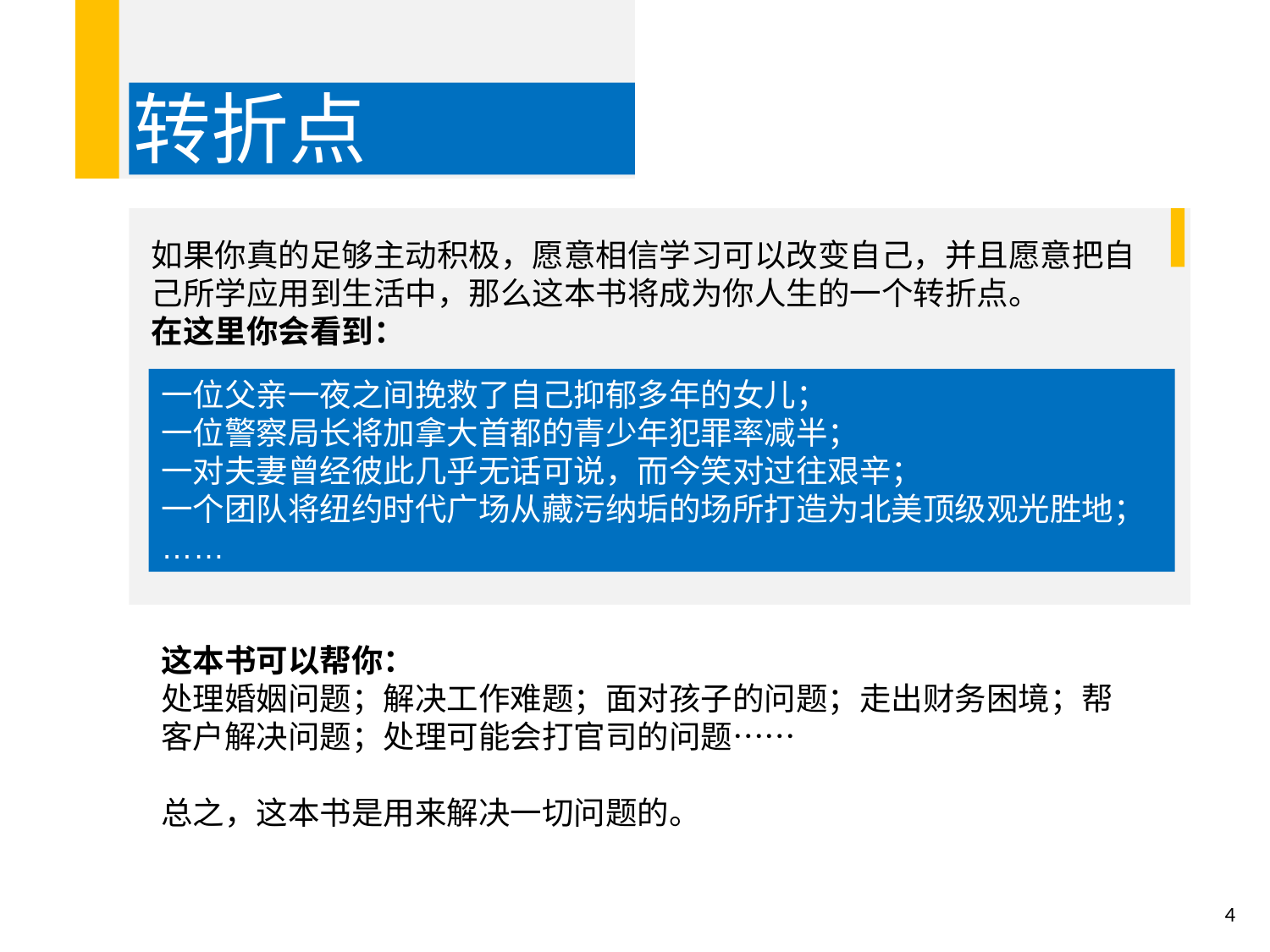

转折点

如果你真的足够主动积极，愿意相信学习可以改变自己，并且愿意把自己所学应用到生活中，那么这本书将成为你人生的一个转折点。
在这里你会看到：
一位父亲一夜之间挽救了自己抑郁多年的女儿；
一位警察局长将加拿大首都的青少年犯罪率减半；
一对夫妻曾经彼此几乎无话可说，而今笑对过往艰辛；
一个团队将纽约时代广场从藏污纳垢的场所打造为北美顶级观光胜地；
……
这本书可以帮你：
处理婚姻问题；解决工作难题；面对孩子的问题；走出财务困境；帮客户解决问题；处理可能会打官司的问题……

总之，这本书是用来解决一切问题的。